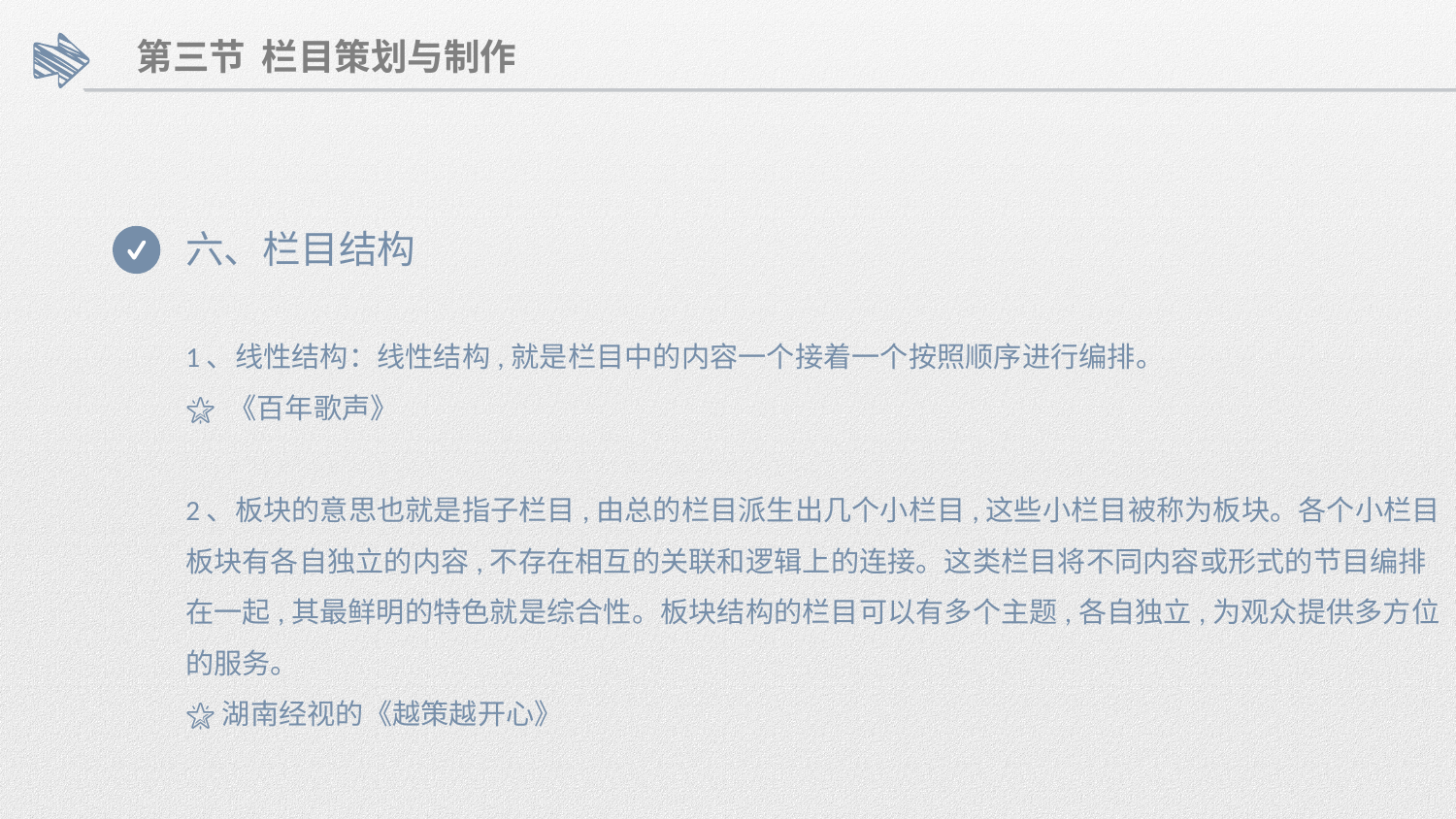

第三节  栏目策划与制作
六、栏目结构

1、线性结构：线性结构,就是栏目中的内容一个接着一个按照顺序进行编排。
🌟 《百年歌声》

2、板块的意思也就是指子栏目,由总的栏目派生出几个小栏目,这些小栏目被称为板块。各个小栏目
板块有各自独立的内容,不存在相互的关联和逻辑上的连接。这类栏目将不同内容或形式的节目编排
在一起,其最鲜明的特色就是综合性。板块结构的栏目可以有多个主题,各自独立,为观众提供多方位
的服务。
🌟湖南经视的《越策越开心》